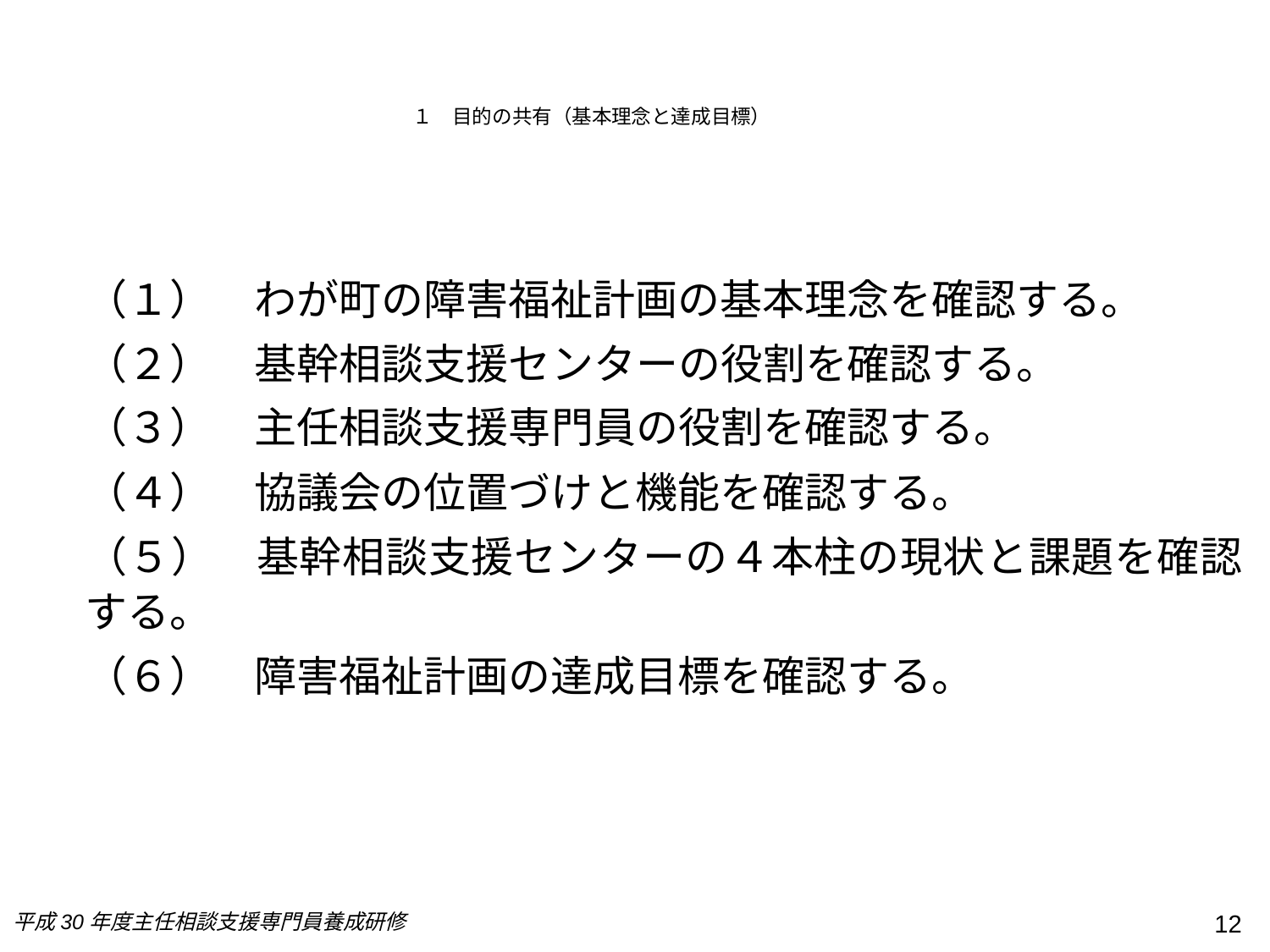

# １　目的の共有（基本理念と達成目標）

（１）　わが町の障害福祉計画の基本理念を確認する。
（２）　基幹相談支援センターの役割を確認する。
（３）　主任相談支援専門員の役割を確認する。
（４）　協議会の位置づけと機能を確認する。
（５）　基幹相談支援センターの４本柱の現状と課題を確認する。
（６）　障害福祉計画の達成目標を確認する。

平成30年度主任相談支援専門員養成研修
12